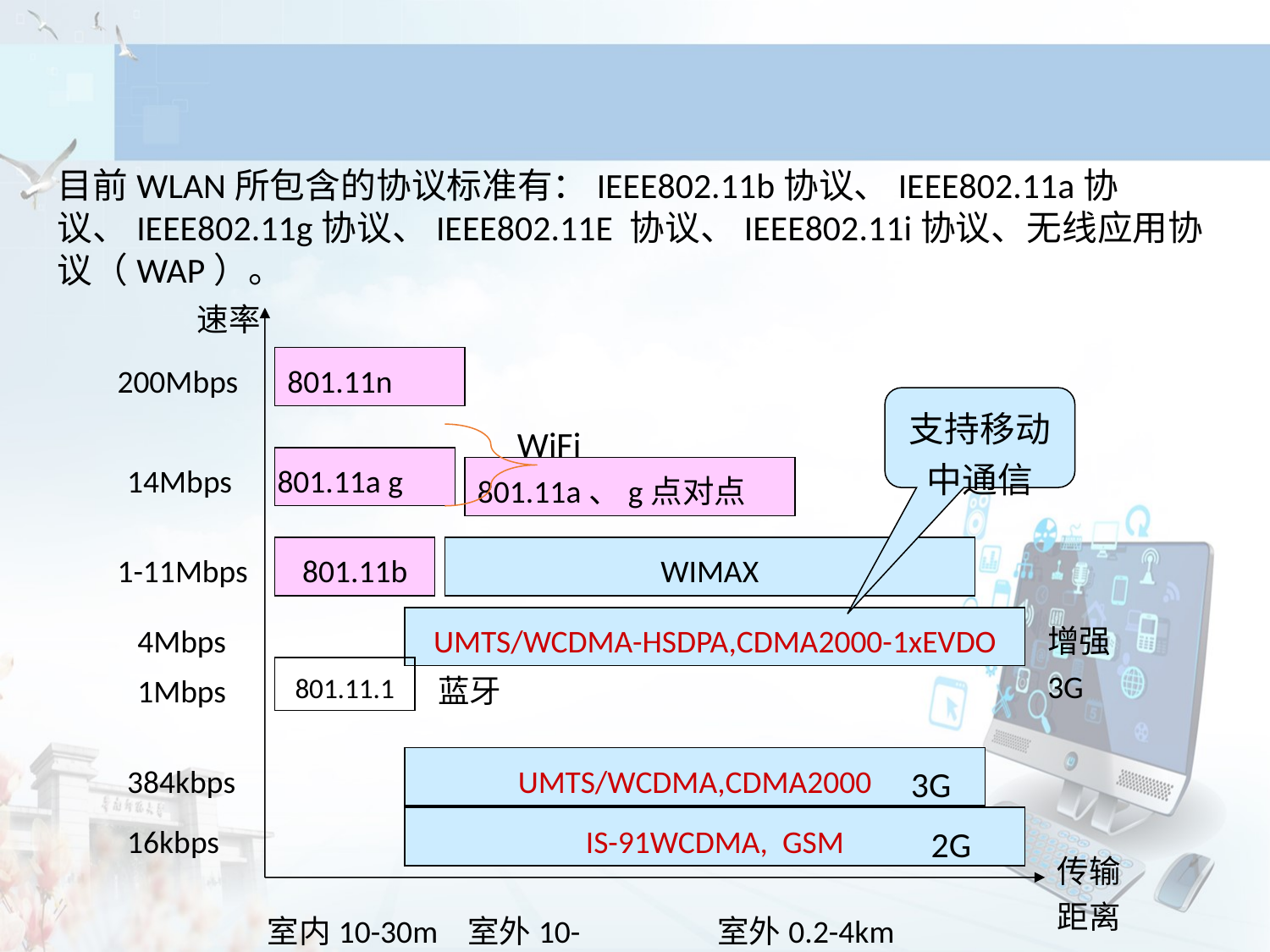

目前WLAN所包含的协议标准有：IEEE802.11b协议、IEEE802.11a协议、IEEE802.11g协议、IEEE802.11E 协议、IEEE802.11i协议、无线应用协议（WAP）。
速率

200Mbps
801.11n
支持移动中通信
WiFi

14Mbps
801.11a g
801.11a、g点对点
1-11Mbps
801.11b
WIMAX
4Mbps
UMTS/WCDMA-HSDPA,CDMA2000-1xEVDO
增强3G
1Mbps
801.11.1
蓝牙
384kbps
UMTS/WCDMA,CDMA2000
3G
16kbps
IS-91WCDMA,  GSM
2G
传输距离

室内10-30m
室外10-200m
室外0.2-4km